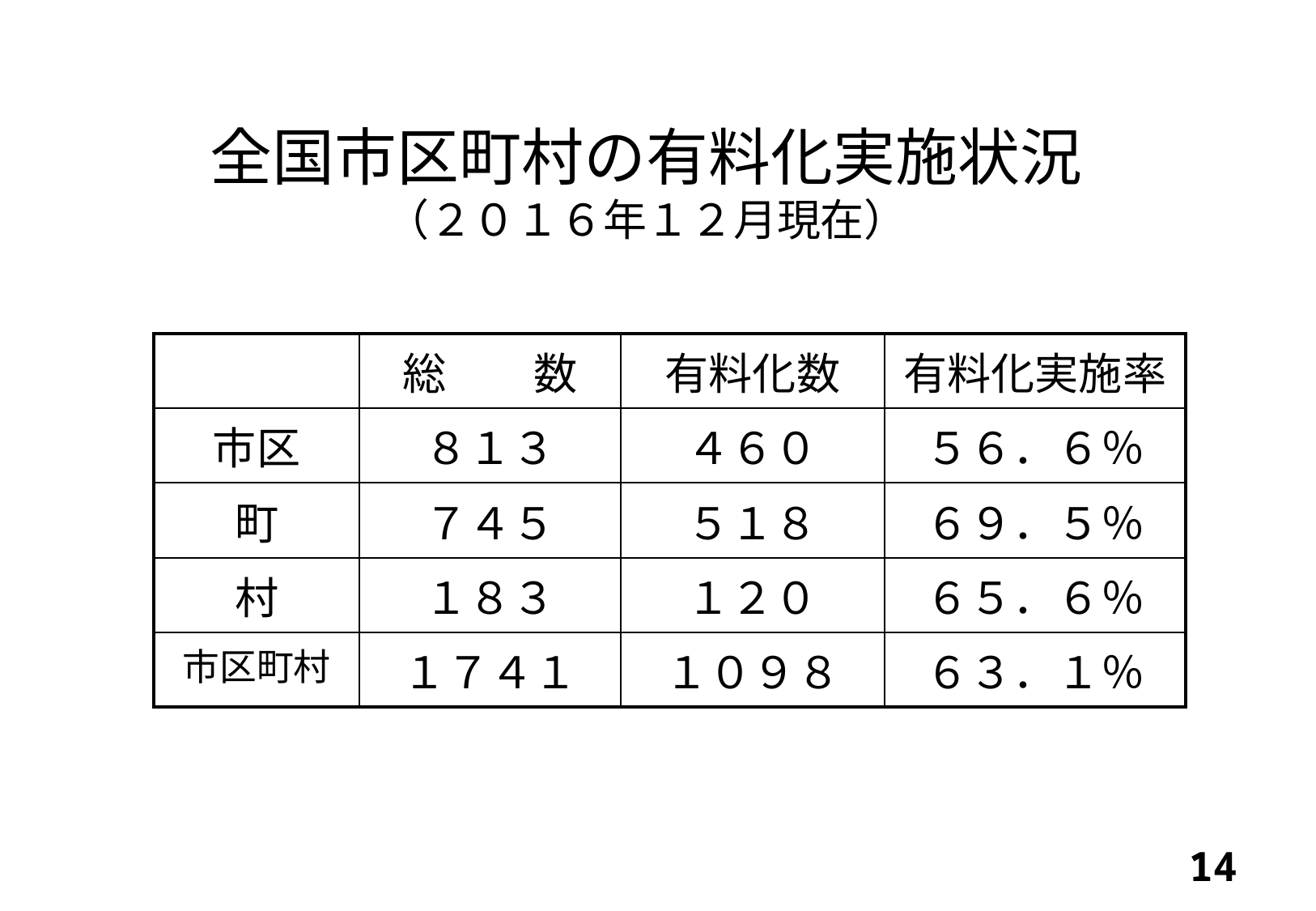

全国市区町村の有料化実施状況
（２０１６年１２月現在）
|  | 総　　数 | 有料化数 | 有料化実施率 |
| --- | --- | --- | --- |
| 市区 | ８１３ | ４６０ | ５６．６％ |
| 町 | ７４５ | ５１８ | ６９．５％ |
| 村 | １８３ | １２０ | ６５．６％ |
| 市区町村 | １７４１ | １０９８ | ６３．１％ |

14